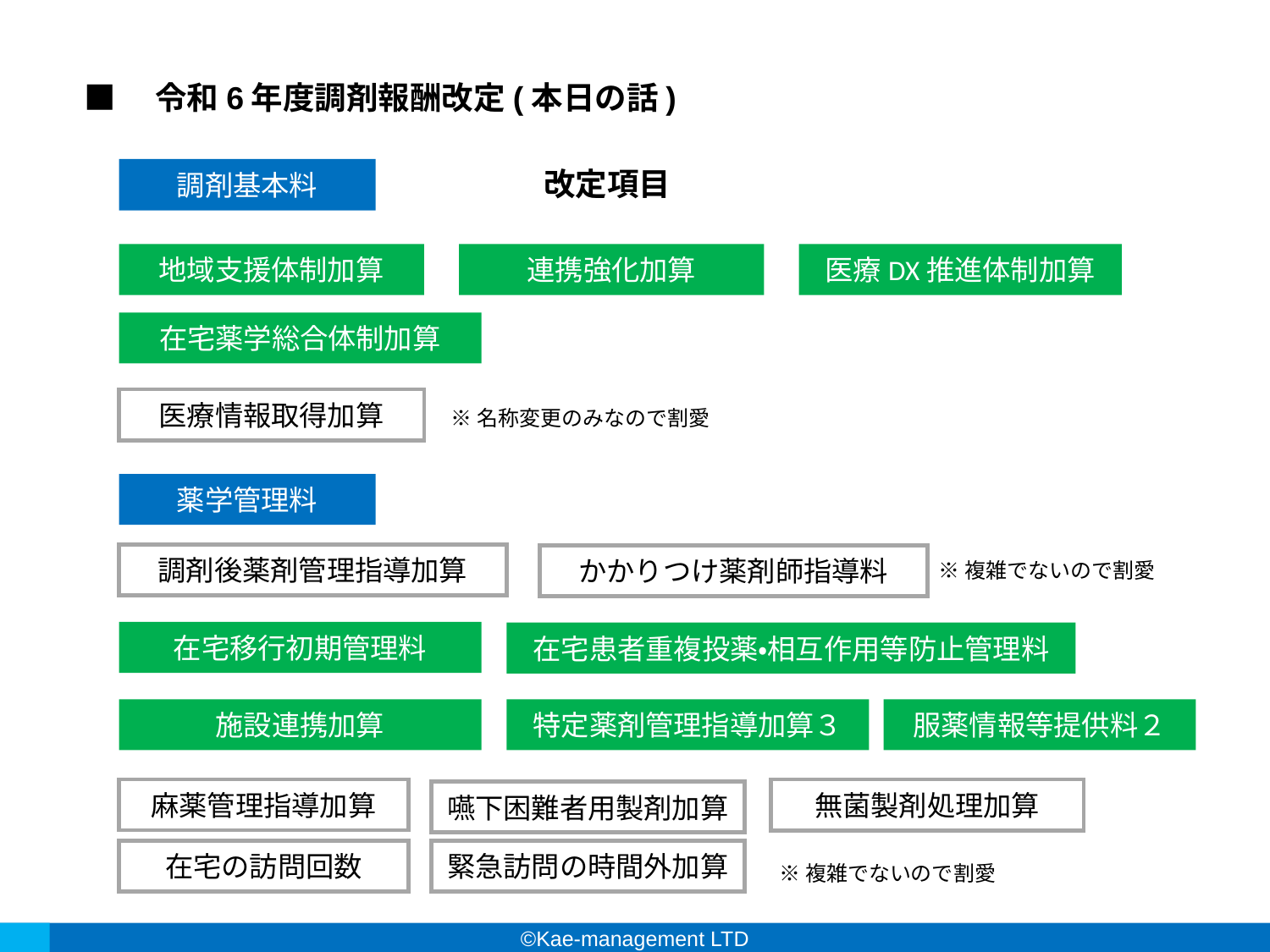

■　令和6年度調剤報酬改定(本日の話)
改定項目
調剤基本料
連携強化加算
地域支援体制加算
医療DX推進体制加算
在宅薬学総合体制加算
医療情報取得加算
※名称変更のみなので割愛
薬学管理料
調剤後薬剤管理指導加算
かかりつけ薬剤師指導料
※複雑でないので割愛
在宅移行初期管理料
在宅患者重複投薬・相互作用等防止管理料
服薬情報等提供料２
施設連携加算
特定薬剤管理指導加算３
麻薬管理指導加算
無菌製剤処理加算
嚥下困難者用製剤加算
在宅の訪問回数
緊急訪問の時間外加算
※複雑でないので割愛